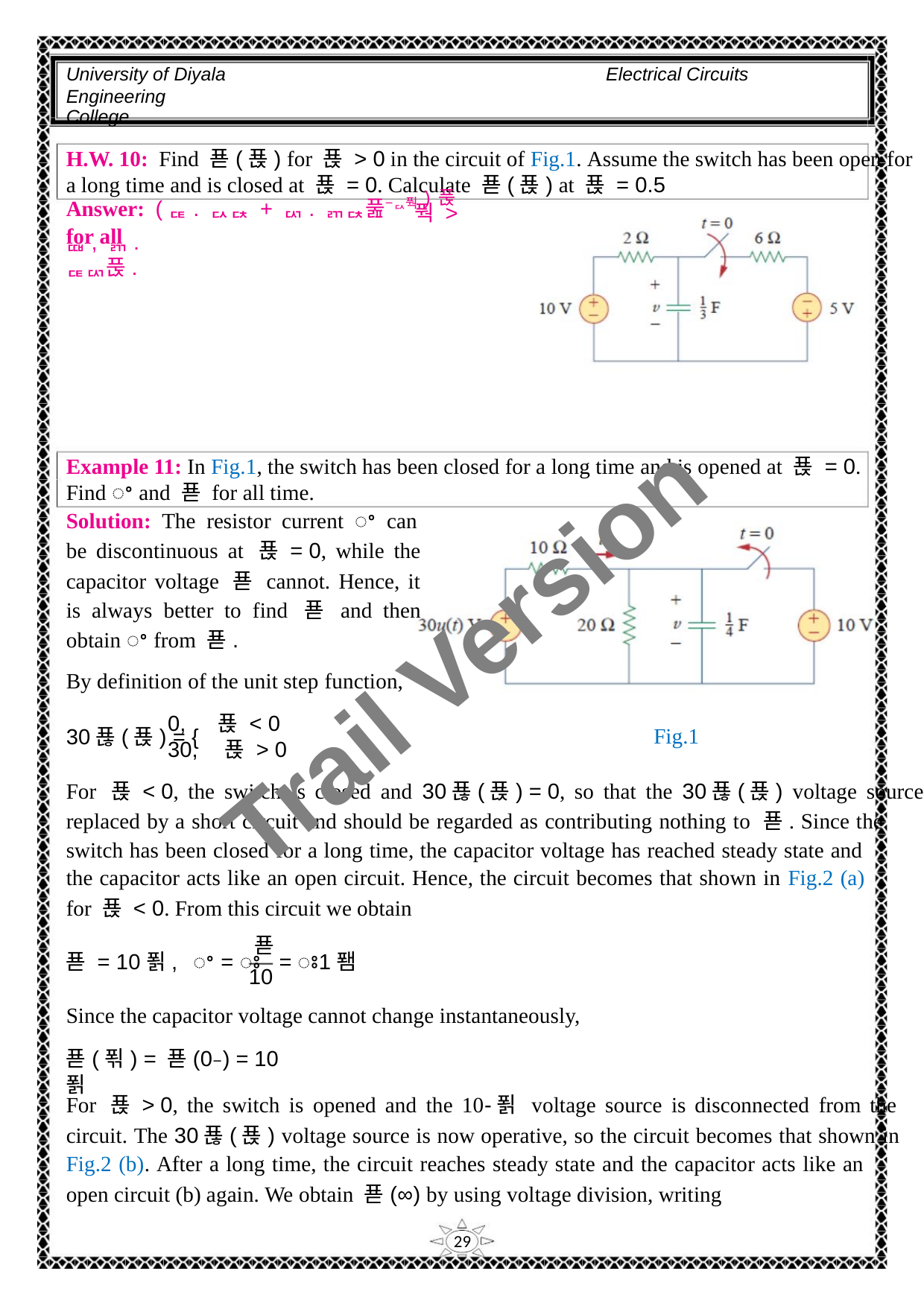

University of Diyala
Engineering College
Electrical Circuits
H.W. 10: Find 푣(푡) for 푡 > 0 in the circuit of Fig.1. Assume the switch has been open for
a long time and is closed at 푡 = 0. Calculate 푣(푡) at 푡 = 0.5
Answer: (ퟔ. ퟐퟓ + ퟑ. ퟕퟓ풆−ퟐ풕)푽 for all
풕 >
ퟎ, ퟕ. ퟔퟑ푽.
Example 11: In Fig.1, the switch has been closed for a long time and is opened at 푡 = 0.
Find ꢀ and 푣 for all time.
Solution: The resistor current ꢀ can
be discontinuous at 푡 = 0, while the
capacitor voltage 푣 cannot. Hence, it
is always better to find 푣 and then
obtain ꢀ from 푣.
Trail Version
Trail Version
Trail Version
Trail Version
Trail Version
Trail Version
Trail Version
Trail Version
Trail Version
Trail Version
Trail Version
Trail Version
Trail Version
By definition of the unit step function,
0,
30푢(푡) = {
30, 푡 > 0
푡 < 0
Fig.1
For 푡 < 0, the switch is closed and 30푢(푡) = 0, so that the 30푢(푡) voltage source is
replaced by a short circuit and should be regarded as contributing nothing to 푣. Since the
switch has been closed for a long time, the capacitor voltage has reached steady state and
the capacitor acts like an open circuit. Hence, the circuit becomes that shown in Fig.2 (a)
for 푡 < 0. From this circuit we obtain
푣
푣 = 10푉,
ꢀ = ꢁ
= ꢁ1퐴
10
Since the capacitor voltage cannot change instantaneously,
푣(푂) = 푣(0−) = 10푉
For 푡 > 0, the switch is opened and the 10‐푉 voltage source is disconnected from the
circuit. The 30푢(푡) voltage source is now operative, so the circuit becomes that shown in
Fig.2 (b). After a long time, the circuit reaches steady state and the capacitor acts like an
open circuit (b) again. We obtain 푣(∞) by using voltage division, writing
29